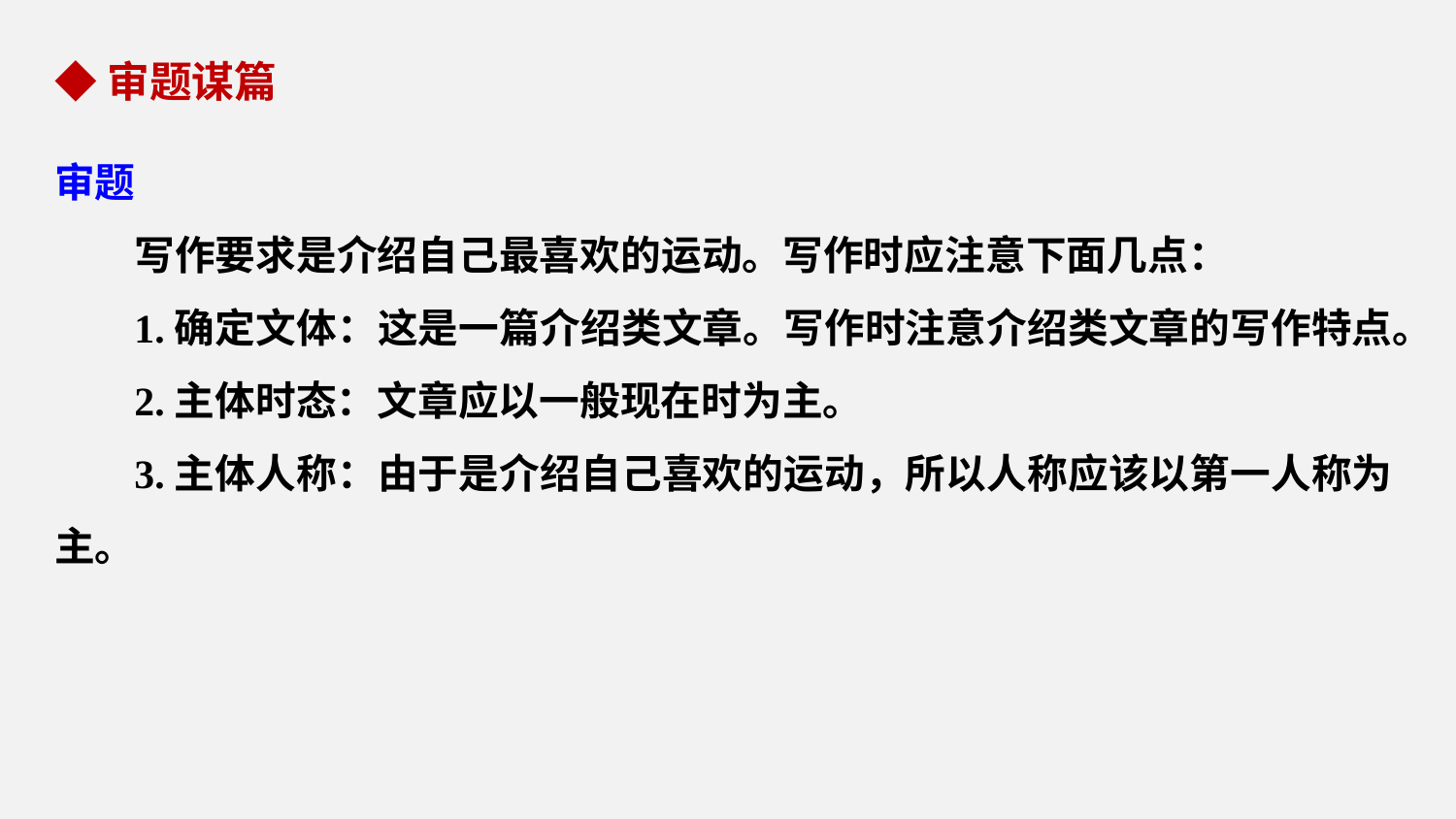

◆审题谋篇
审题
写作要求是介绍自己最喜欢的运动。写作时应注意下面几点：
1.确定文体：这是一篇介绍类文章。写作时注意介绍类文章的写作特点。
2.主体时态：文章应以一般现在时为主。
3.主体人称：由于是介绍自己喜欢的运动，所以人称应该以第一人称为主。